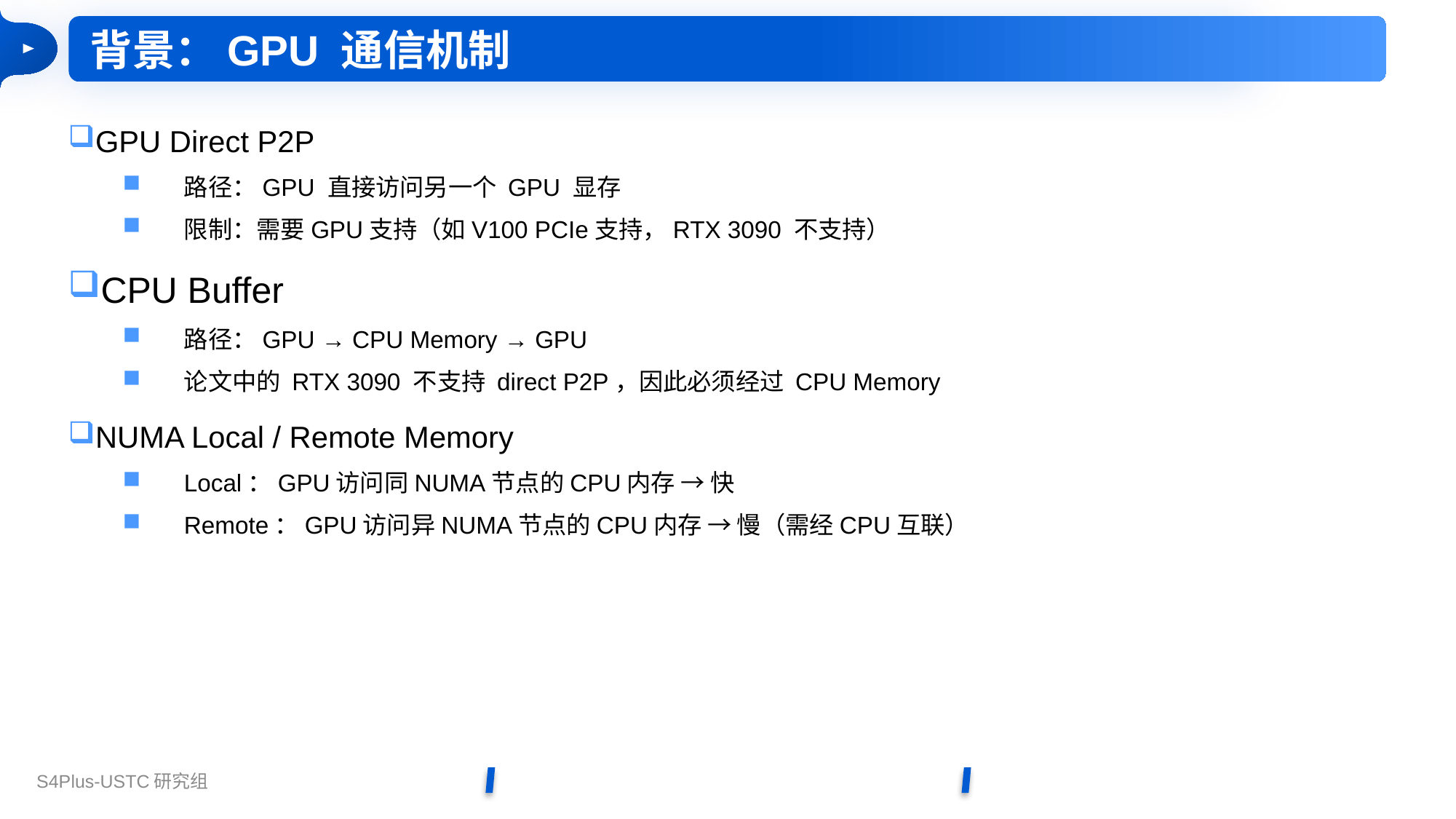

背景：GPU 通信机制
GPU Direct P2P
路径：GPU 直接访问另一个 GPU 显存
限制：需要GPU支持（如V100 PCIe支持，RTX 3090 不支持）
CPU Buffer
路径：GPU → CPU Memory → GPU
论文中的 RTX 3090 不支持 direct P2P，因此必须经过 CPU Memory
NUMA Local / Remote Memory
Local：GPU访问同NUMA节点的CPU内存 → 快
Remote：GPU访问异NUMA节点的CPU内存 → 慢（需经CPU互联）